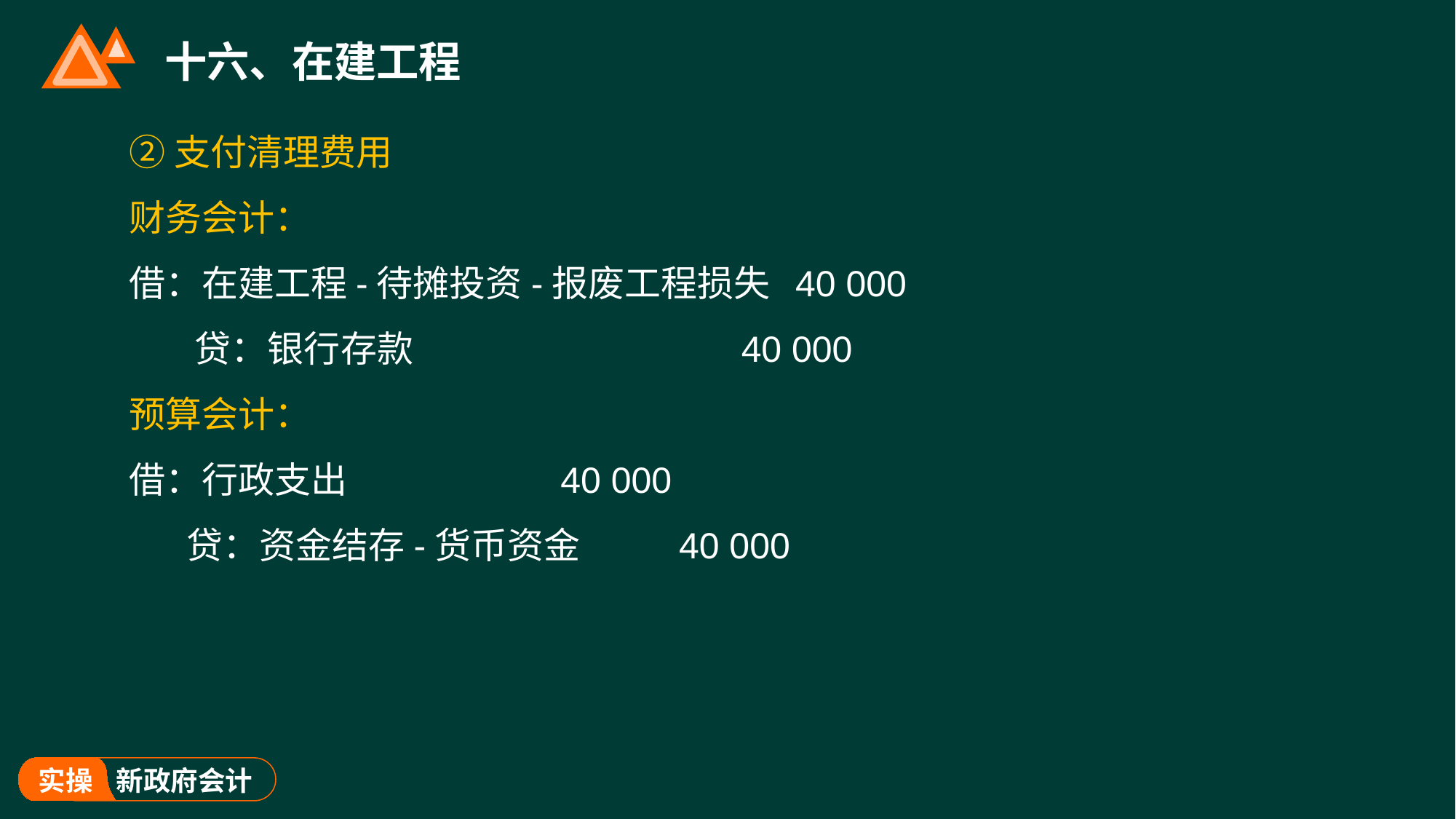

# 十六、在建工程
②支付清理费用
财务会计：
借：在建工程-待摊投资-报废工程损失  40 000
       贷：银行存款                                       40 000
预算会计：
借：行政支出                         40 000
      贷：资金结存-货币资金           40 000